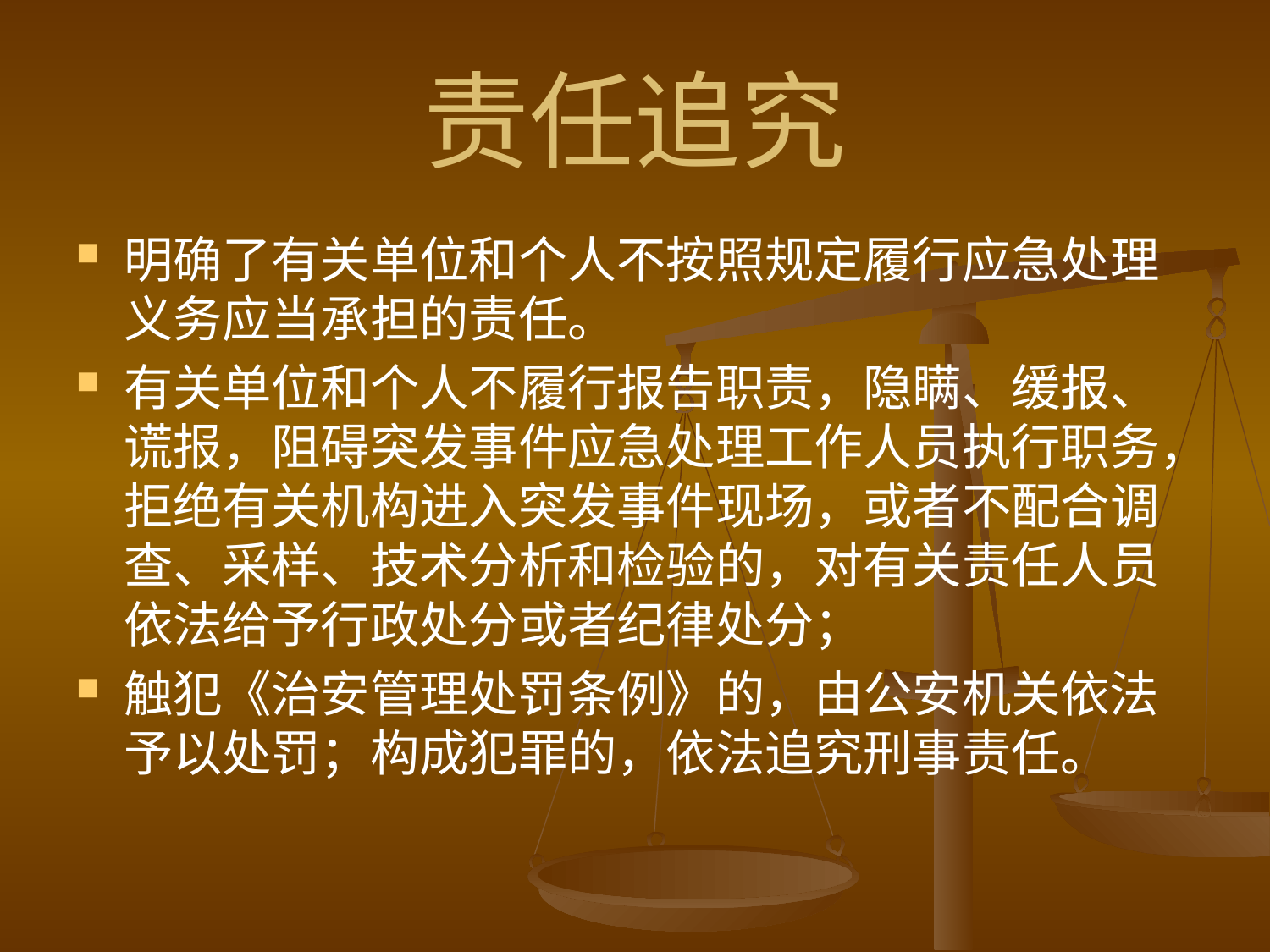

# 责任追究
明确了有关单位和个人不按照规定履行应急处理义务应当承担的责任。
有关单位和个人不履行报告职责，隐瞒、缓报、谎报，阻碍突发事件应急处理工作人员执行职务，拒绝有关机构进入突发事件现场，或者不配合调查、采样、技术分析和检验的，对有关责任人员依法给予行政处分或者纪律处分；
触犯《治安管理处罚条例》的，由公安机关依法予以处罚；构成犯罪的，依法追究刑事责任。